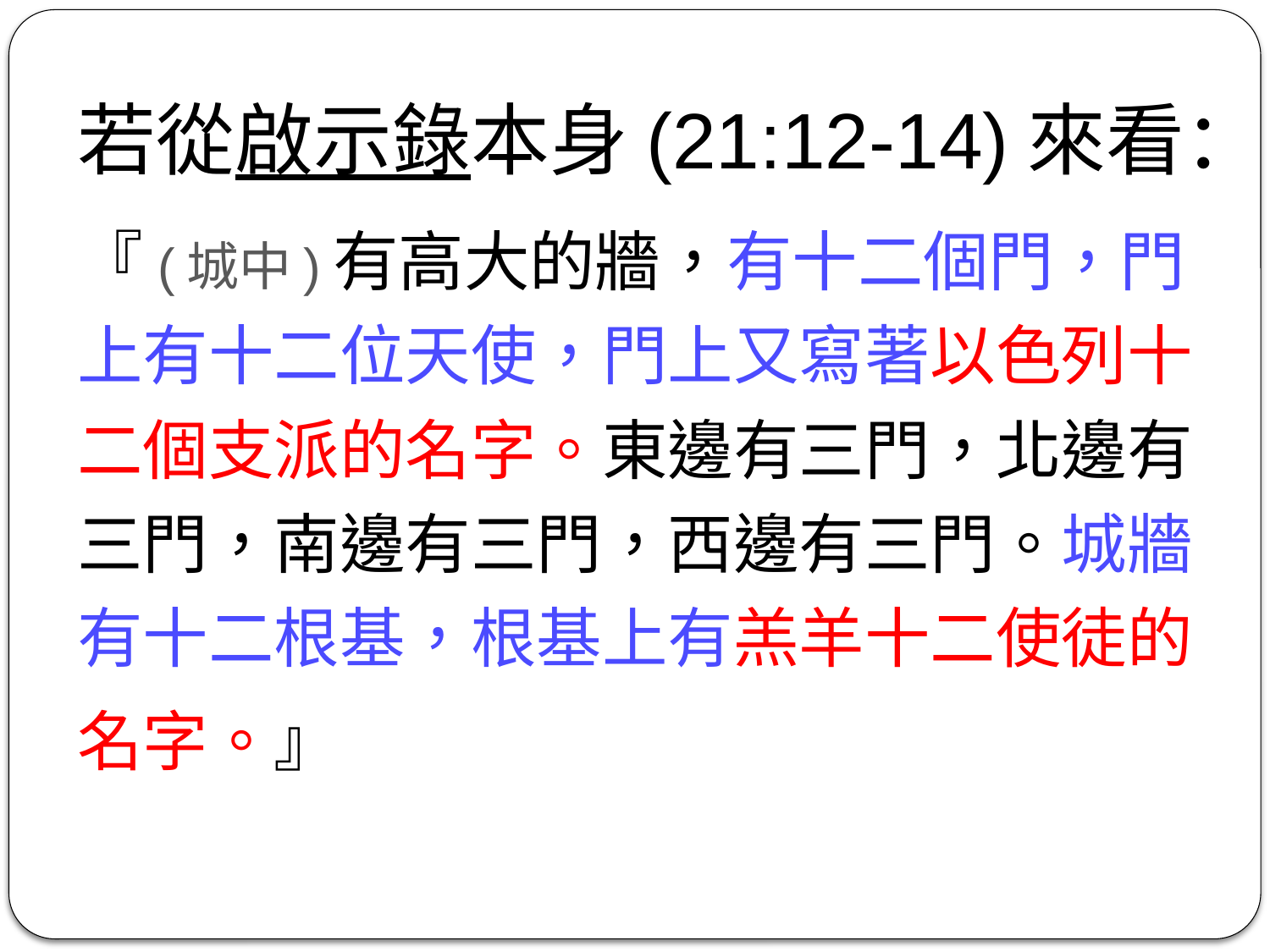

若從啟示錄本身(21:12-14)來看：
『(城中)有高大的牆，有十二個門，門上有十二位天使，門上又寫著以色列十二個支派的名字。東邊有三門，北邊有三門，南邊有三門，西邊有三門。城牆有十二根基，根基上有羔羊十二使徒的名字。』